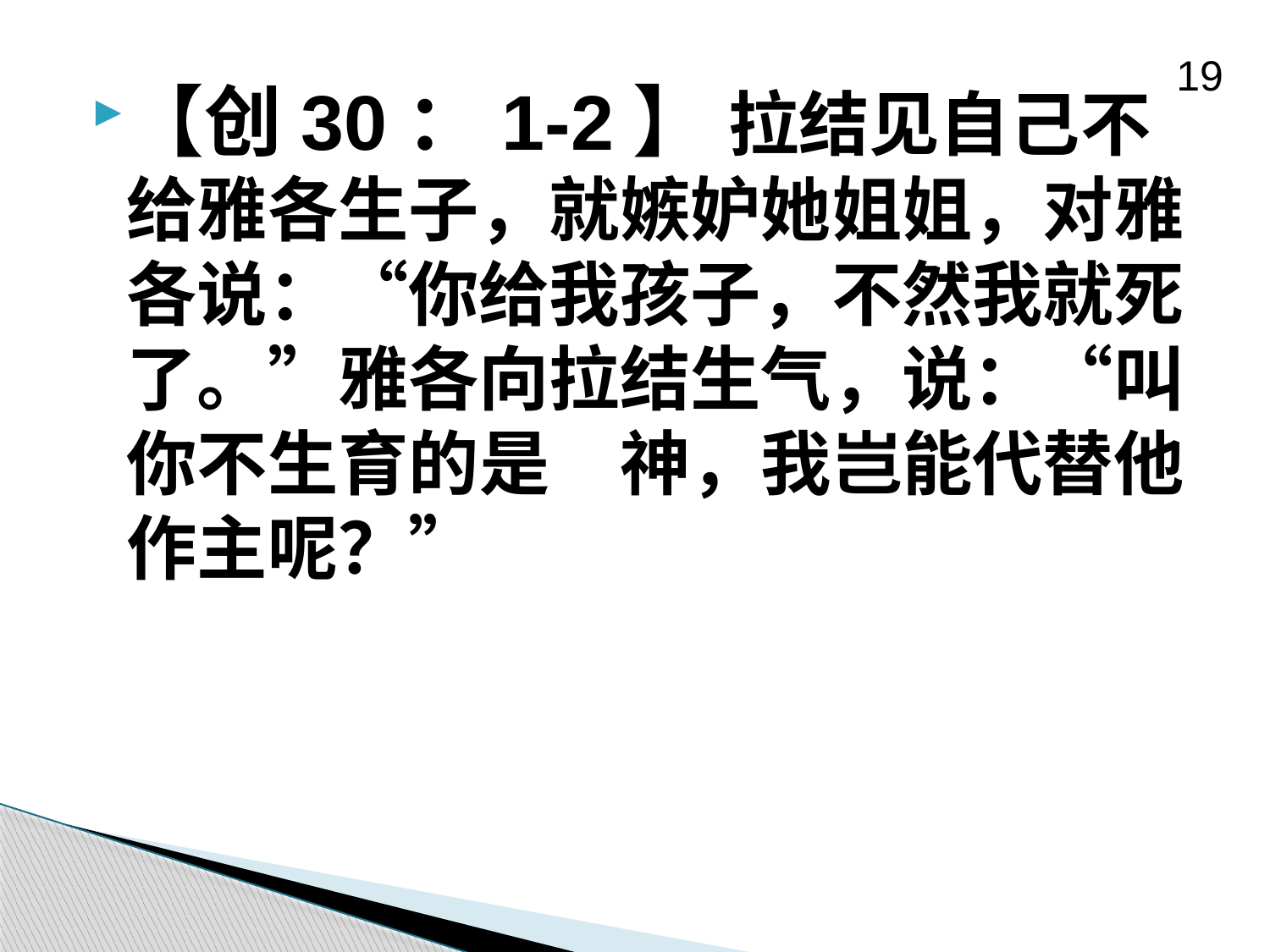

19
【创30：1-2】 拉结见自己不给雅各生子，就嫉妒她姐姐，对雅各说：“你给我孩子，不然我就死了。”雅各向拉结生气，说：“叫你不生育的是　神，我岂能代替他作主呢？”